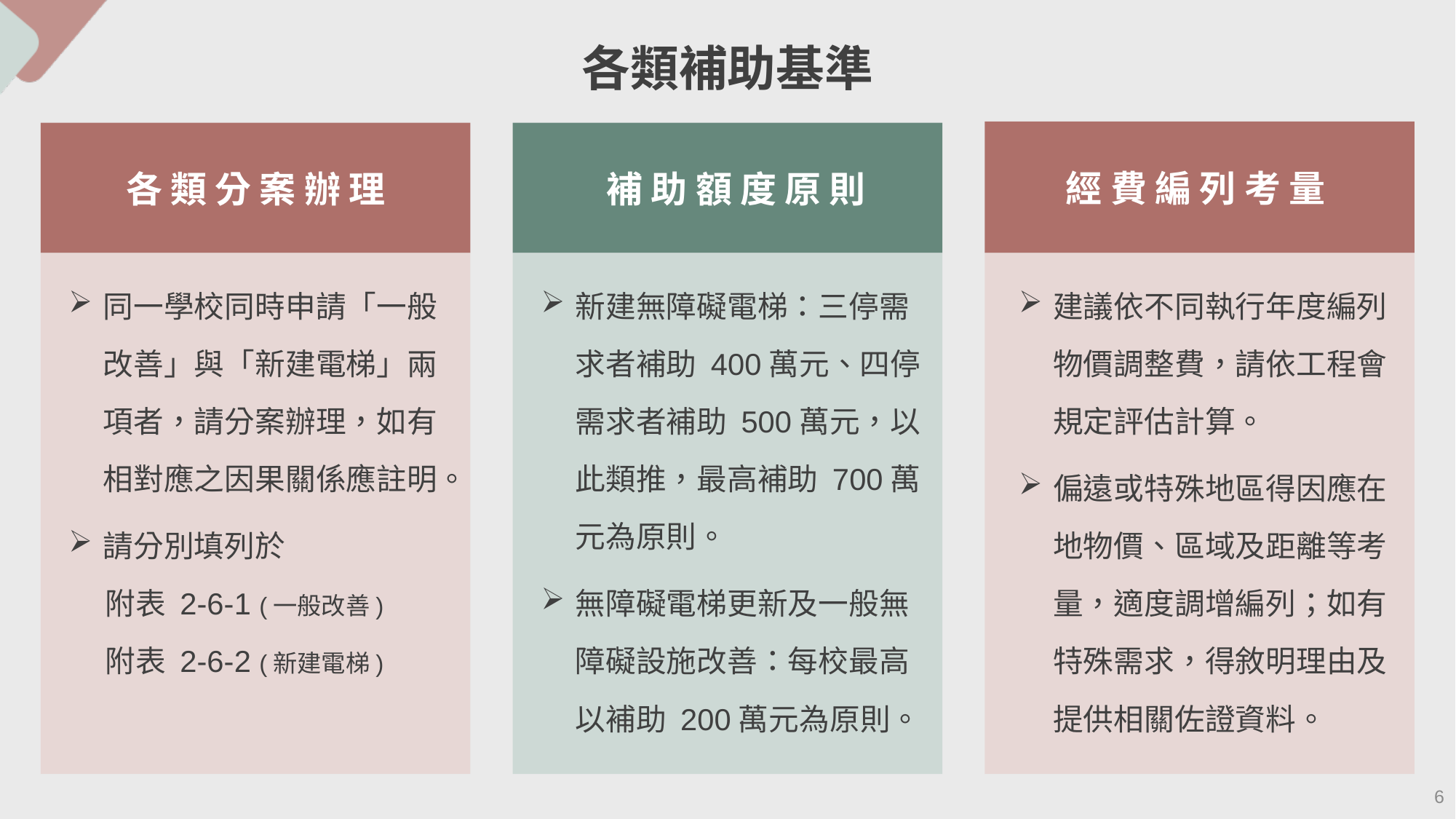

各類補助基準
經 費 編 列 考 量
各 類 分 案 辦 理
 補 助 額 度 原 則
同一學校同時申請「一般改善」與「新建電梯」兩項者，請分案辦理，如有相對應之因果關係應註明。
請分別填列於
附表 2-6-1 (一般改善)
附表 2-6-2 (新建電梯)

新建無障礙電梯：三停需求者補助 400萬元、四停需求者補助 500萬元，以此類推，最高補助 700萬元為原則。
無障礙電梯更新及一般無障礙設施改善：每校最高以補助 200萬元為原則。
建議依不同執行年度編列物價調整費，請依工程會規定評估計算。
偏遠或特殊地區得因應在地物價、區域及距離等考量，適度調增編列；如有特殊需求，得敘明理由及提供相關佐證資料。
6